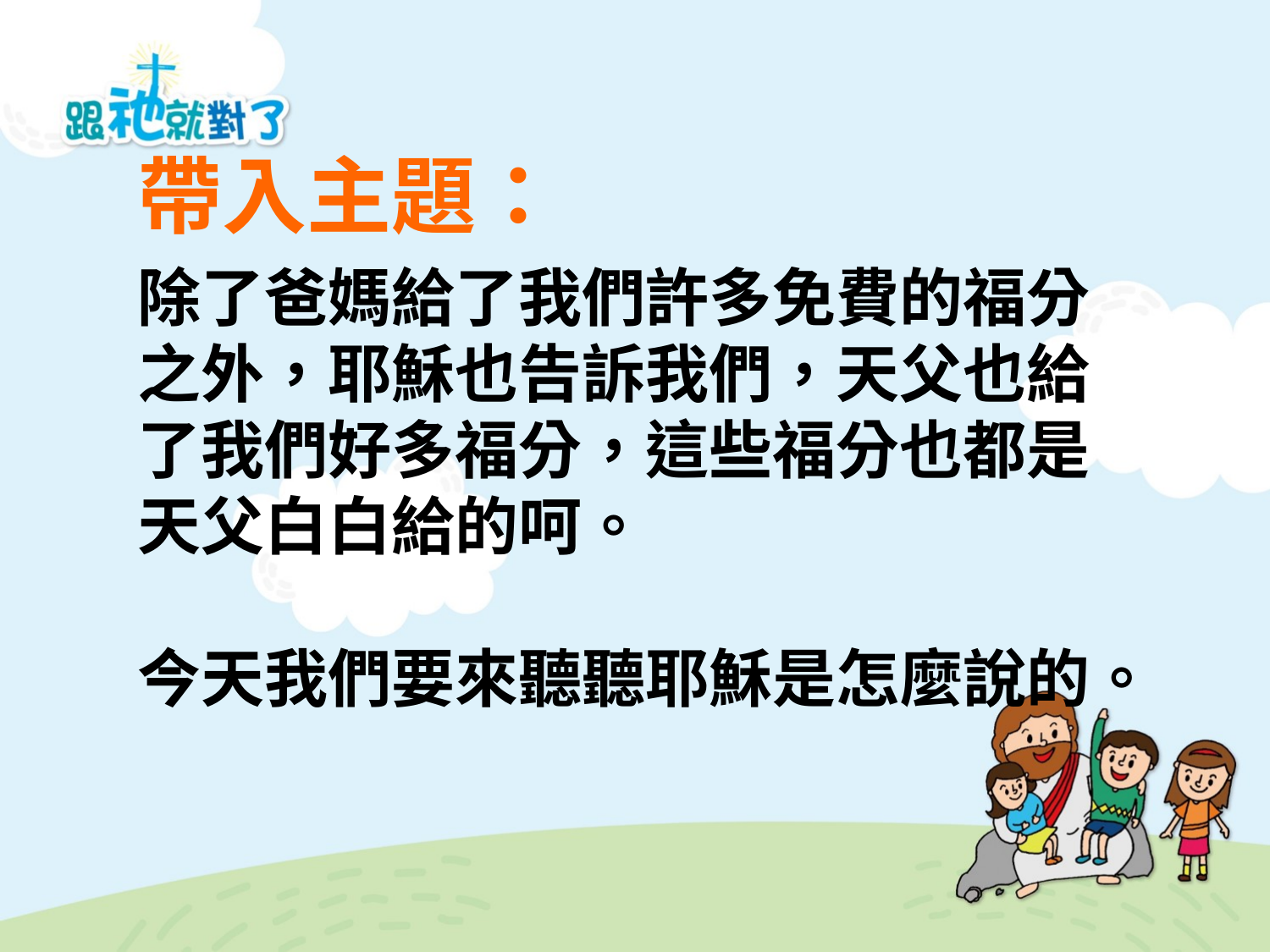

帶入主題：
除了爸媽給了我們許多免費的福分之外，耶穌也告訴我們，天父也給了我們好多福分，這些福分也都是天父白白給的呵。

今天我們要來聽聽耶穌是怎麼說的。